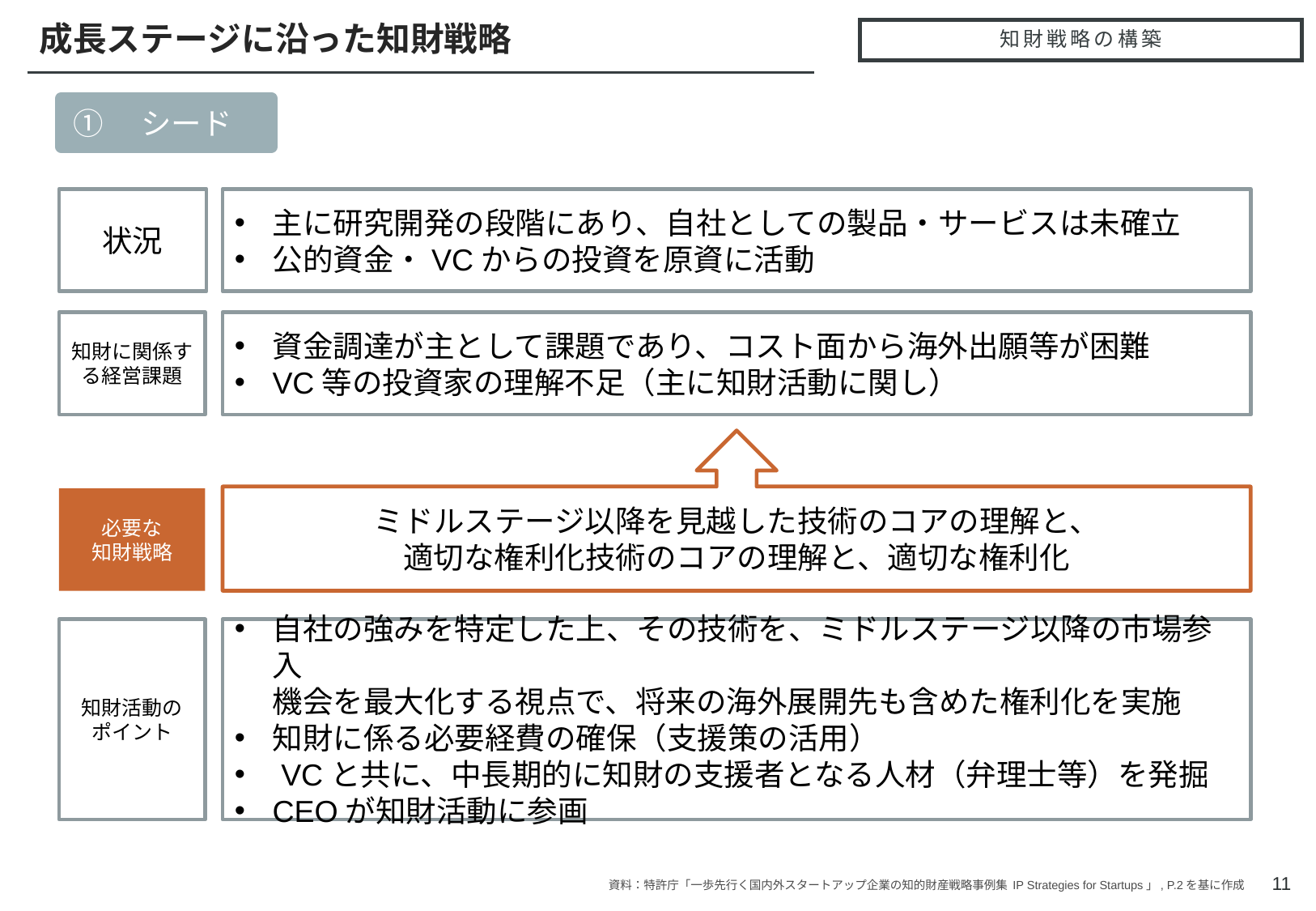

成長ステージに沿った知財戦略
# 知財戦略の構築
①　シード
状況
主に研究開発の段階にあり、自社としての製品・サービスは未確立
公的資金・VCからの投資を原資に活動
知財に関係する経営課題
資金調達が主として課題であり、コスト面から海外出願等が困難
VC等の投資家の理解不足（主に知財活動に関し）
ミドルステージ以降を見越した技術のコアの理解と、
適切な権利化技術のコアの理解と、適切な権利化
必要な
知財戦略
知財活動の
ポイント
自社の強みを特定した上、その技術を、ミドルステージ以降の市場参入
機会を最大化する視点で、将来の海外展開先も含めた権利化を実施
知財に係る必要経費の確保（支援策の活用）
 VCと共に、中長期的に知財の支援者となる人材（弁理士等）を発掘
CEOが知財活動に参画
11
資料：特許庁「一歩先行く国内外スタートアップ企業の知的財産戦略事例集 IP Strategies for Startups」, P.2を基に作成